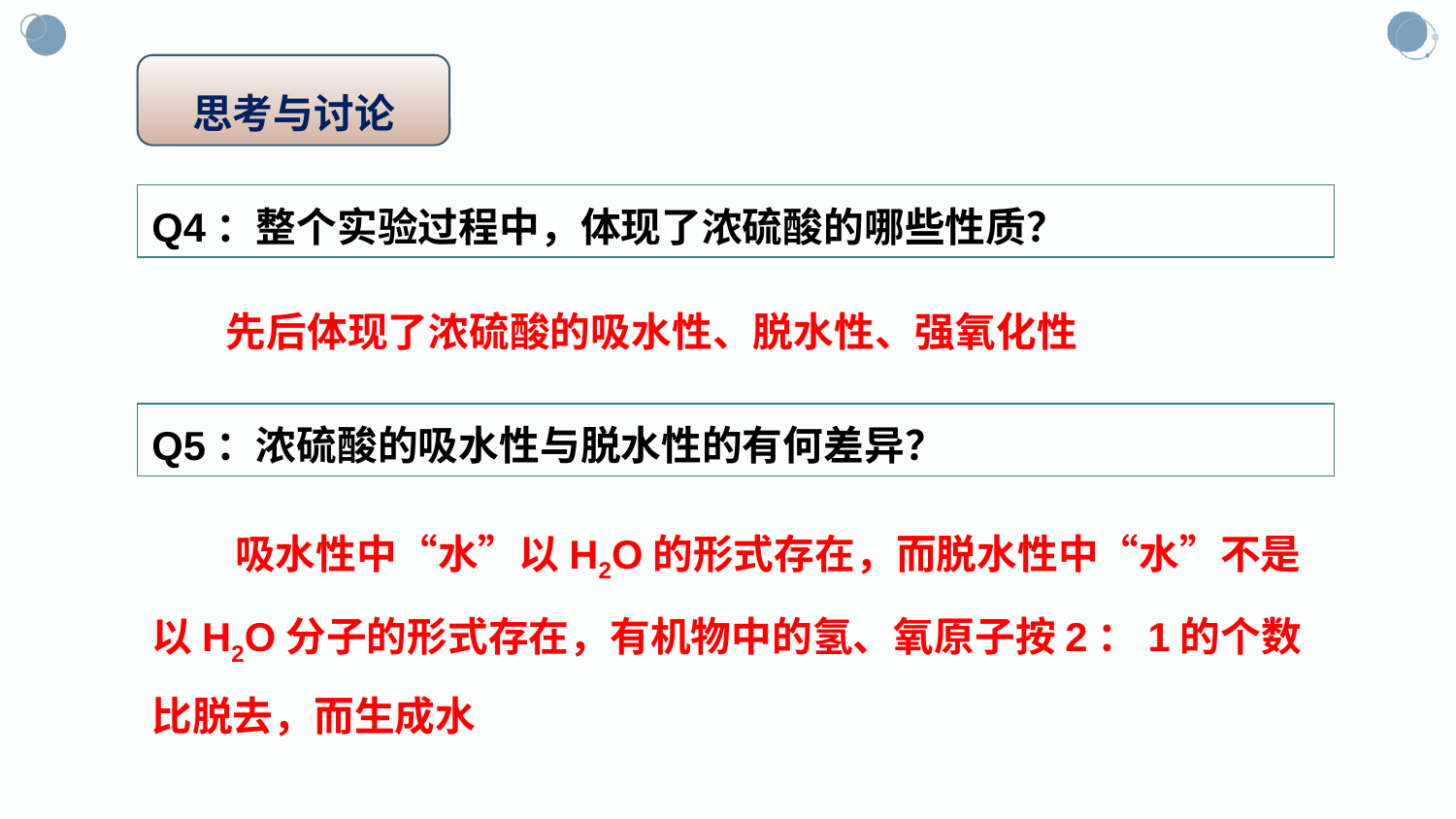

思考与讨论
Q4：整个实验过程中，体现了浓硫酸的哪些性质？
       先后体现了浓硫酸的吸水性、脱水性、强氧化性
Q5：浓硫酸的吸水性与脱水性的有何差异？
        吸水性中“水”以H2O的形式存在，而脱水性中“水”不是以H2O分子的形式存在，有机物中的氢、氧原子按2：1的个数比脱去，而生成水